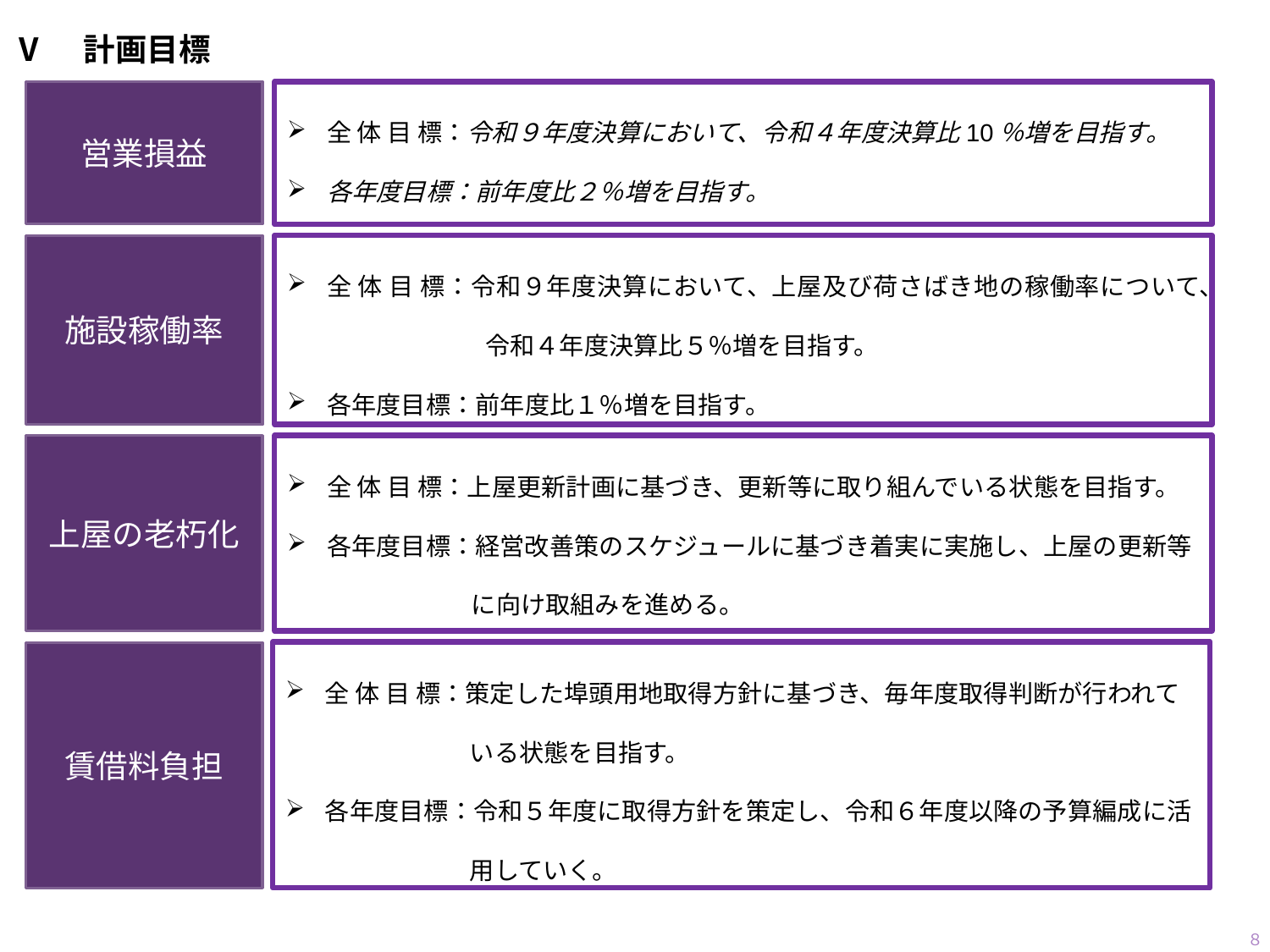

# Ⅴ　計画目標
営業損益
全 体 目 標：令和９年度決算において、令和４年度決算比10％増を目指す。
各年度目標：前年度比２％増を目指す。

全 体 目 標：令和９年度決算において、上屋及び荷さばき地の稼働率について、
　　　　　　　　令和４年度決算比５％増を目指す。
各年度目標：前年度比１％増を目指す。
施設稼働率
上屋の老朽化
全 体 目 標：上屋更新計画に基づき、更新等に取り組んでいる状態を目指す。
各年度目標：経営改善策のスケジュールに基づき着実に実施し、上屋の更新等
　　　　　　　  に向け取組みを進める。

全 体 目 標：策定した埠頭用地取得方針に基づき、毎年度取得判断が行われて
　　　　　　　  いる状態を目指す。
各年度目標：令和５年度に取得方針を策定し、令和６年度以降の予算編成に活
　　　　　　　  用していく。

賃借料負担
８